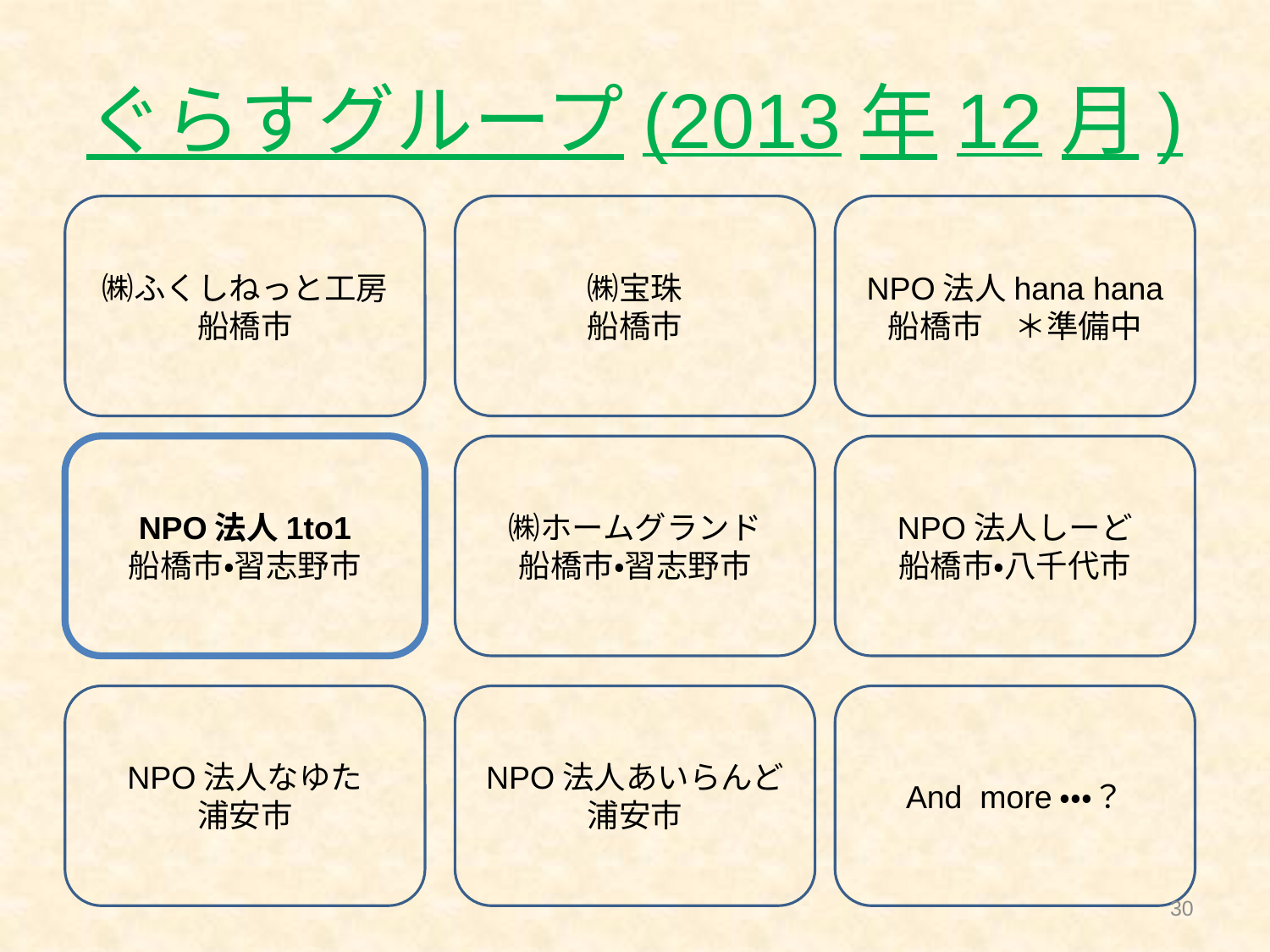

# ぐらすグループ(2013年12月)
㈱ふくしねっと工房
船橋市
㈱宝珠
船橋市
NPO法人hana hana
船橋市　＊準備中
NPO法人1to1
船橋市・習志野市
㈱ホームグランド
船橋市・習志野市
NPO法人しーど
船橋市・八千代市
NPO法人なゆた
浦安市
NPO法人あいらんど
浦安市
And  more・・・？
30